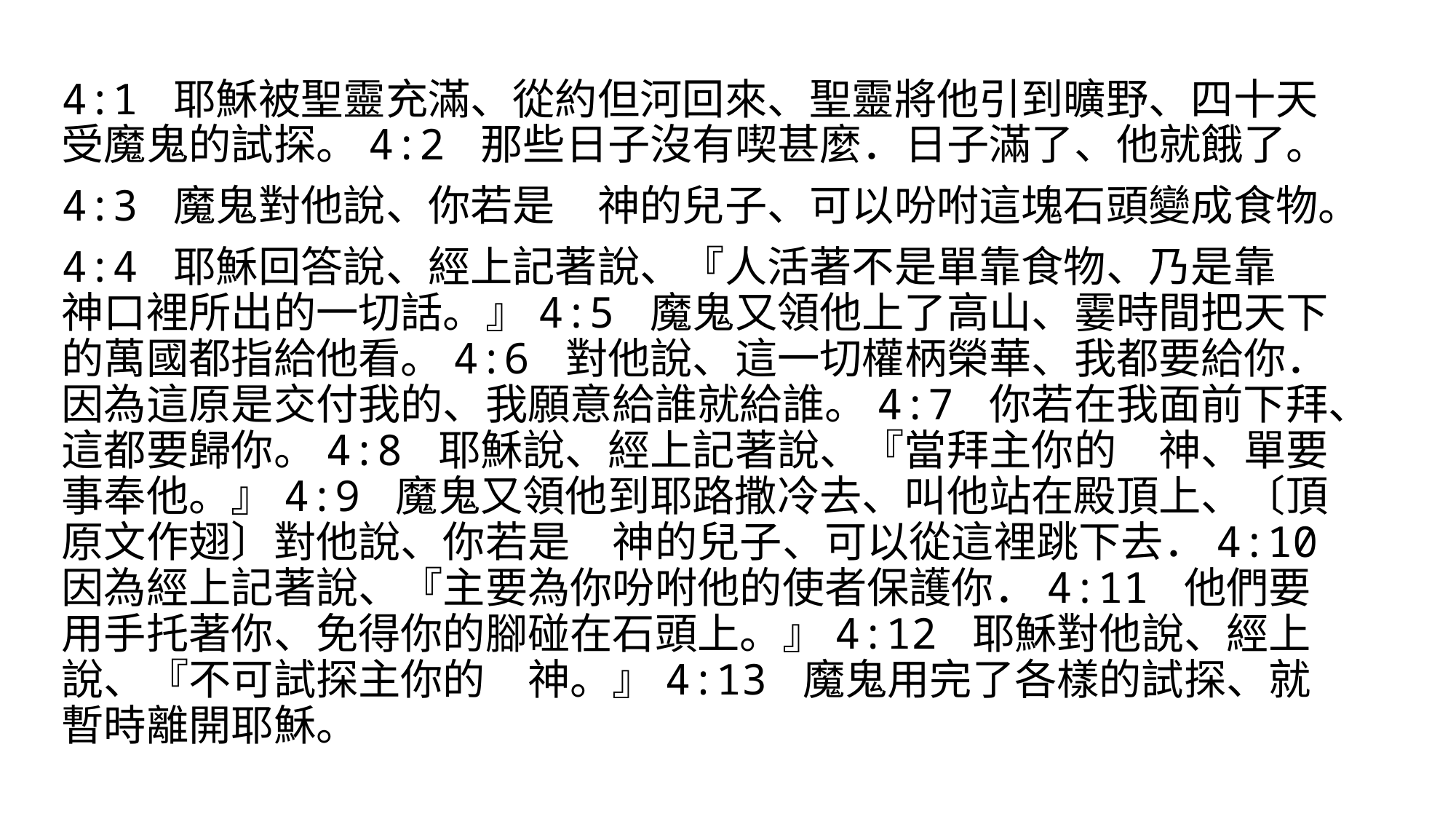

#
4:1 耶穌被聖靈充滿、從約但河回來、聖靈將他引到曠野、四十天受魔鬼的試探。4:2 那些日子沒有喫甚麼．日子滿了、他就餓了。
4:3 魔鬼對他說、你若是　神的兒子、可以吩咐這塊石頭變成食物。
4:4 耶穌回答說、經上記著說、『人活著不是單靠食物、乃是靠　神口裡所出的一切話。』4:5 魔鬼又領他上了高山、霎時間把天下的萬國都指給他看。4:6 對他說、這一切權柄榮華、我都要給你．因為這原是交付我的、我願意給誰就給誰。4:7 你若在我面前下拜、這都要歸你。4:8 耶穌說、經上記著說、『當拜主你的　神、單要事奉他。』4:9 魔鬼又領他到耶路撒冷去、叫他站在殿頂上、〔頂原文作翅〕對他說、你若是　神的兒子、可以從這裡跳下去．4:10 因為經上記著說、『主要為你吩咐他的使者保護你．4:11 他們要用手托著你、免得你的腳碰在石頭上。』4:12 耶穌對他說、經上說、『不可試探主你的　神。』4:13 魔鬼用完了各樣的試探、就暫時離開耶穌。